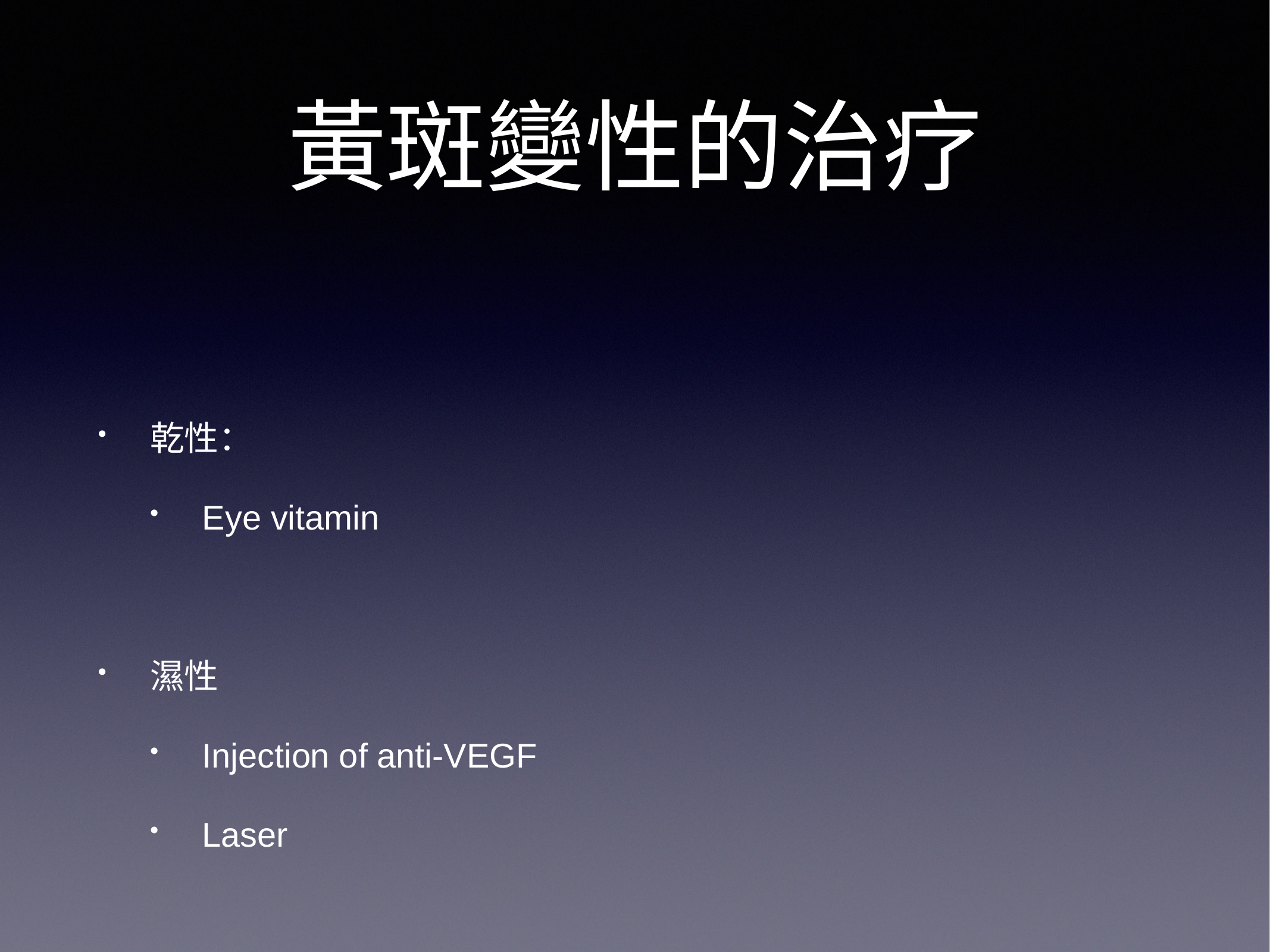

# 黃斑變性的治疗

乾性：
Eye vitamin

濕性
Injection of anti-VEGF
Laser